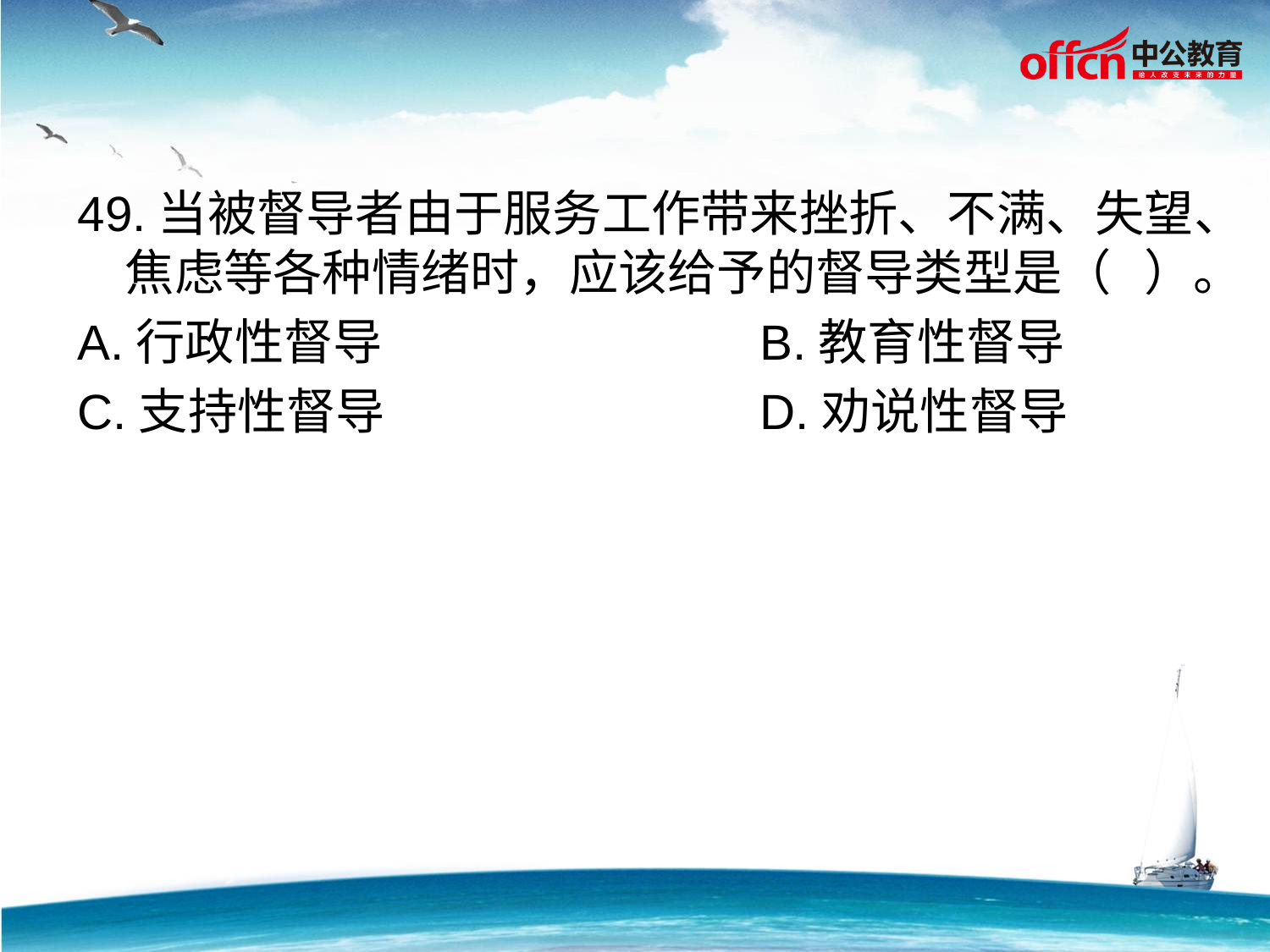

49.当被督导者由于服务工作带来挫折、不满、失望、焦虑等各种情绪时，应该给予的督导类型是（   ）。
A.行政性督导			B.教育性督导
C.支持性督导			D.劝说性督导